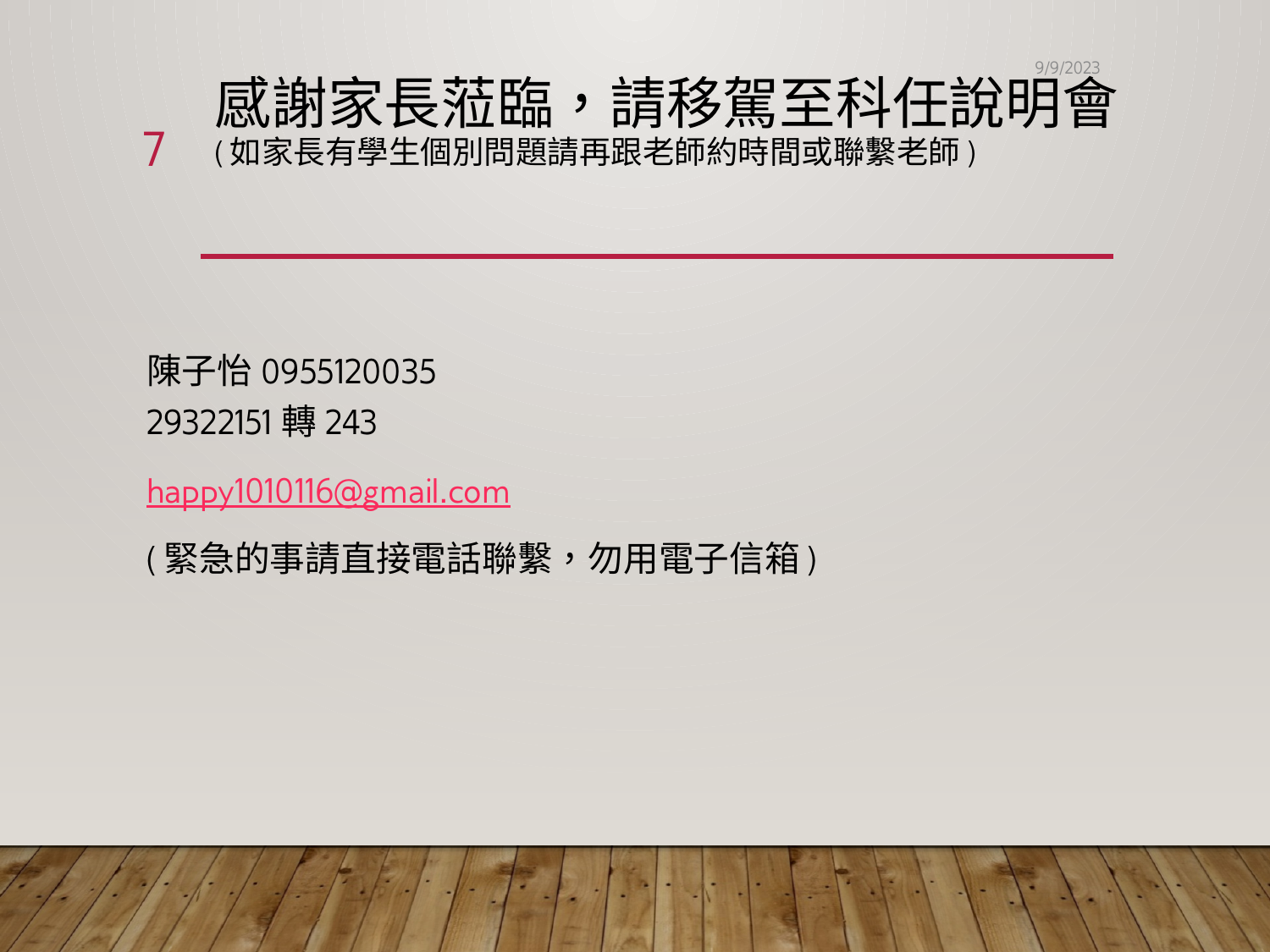

9/9/2023
# 感謝家長蒞臨，請移駕至科任說明會 (如家長有學生個別問題請再跟老師約時間或聯繫老師)
7
陳子怡0955120035
29322151轉243
happy1010116@gmail.com
(緊急的事請直接電話聯繫，勿用電子信箱)